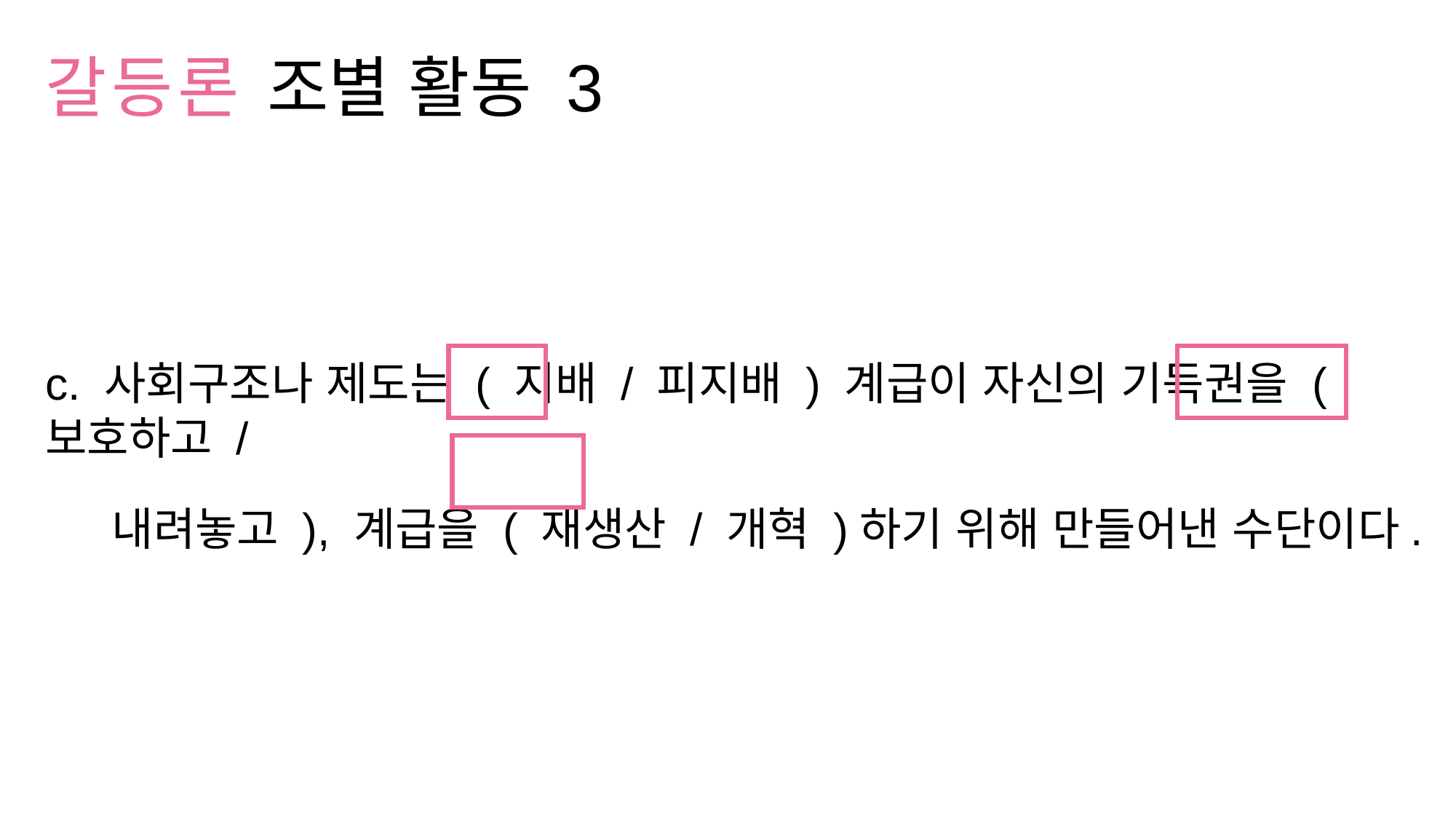

# 갈등론 조별 활동 3

c. 사회구조나 제도는 ( 지배 / 피지배 ) 계급이 자신의 기득권을 ( 보호하고 /

     내려놓고 ), 계급을 ( 재생산 / 개혁 )하기 위해 만들어낸 수단이다.